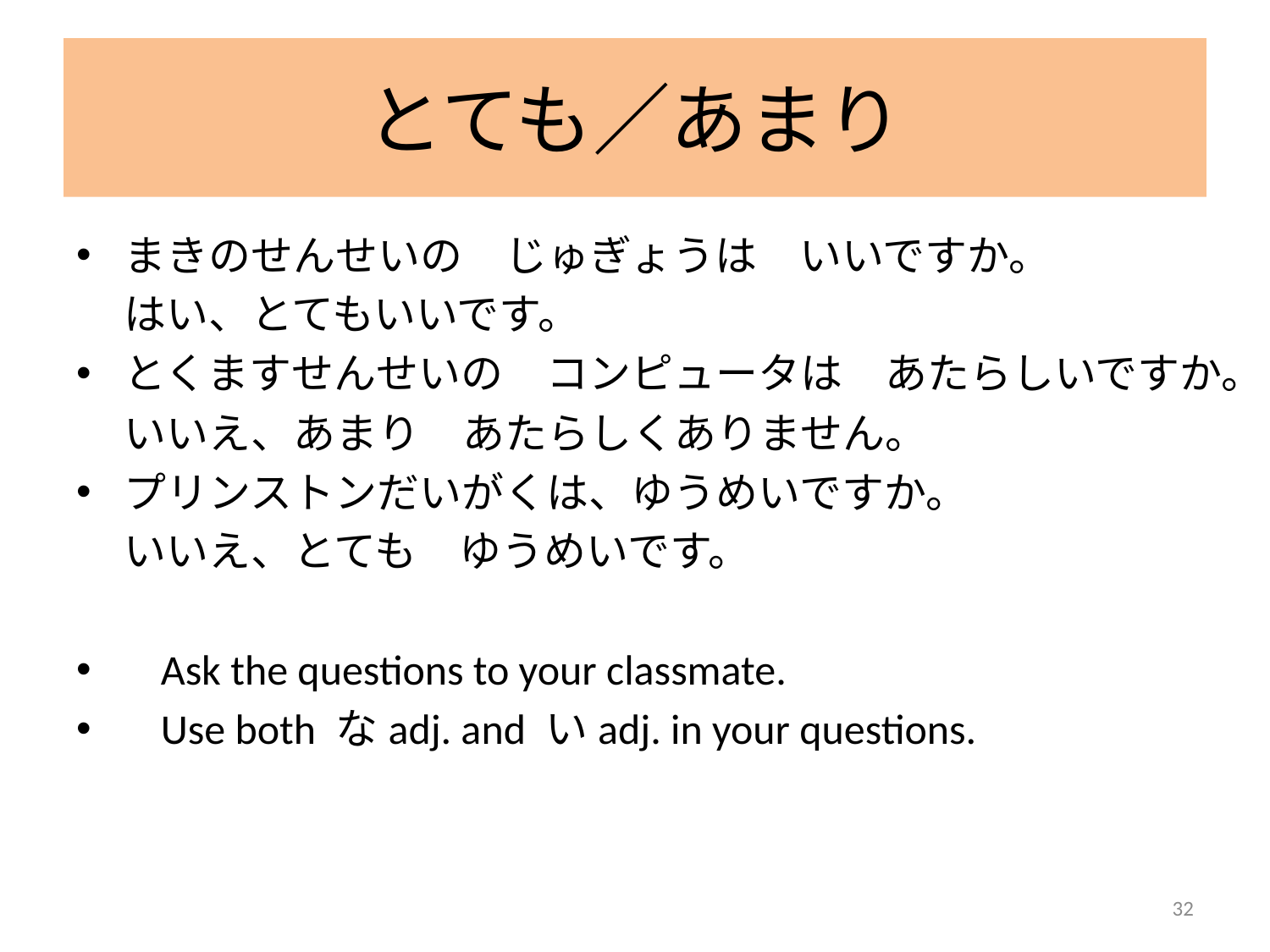

# とても／あまり
まきのせんせいの　じゅぎょうは　いいですか。
	はい、とてもいいです。
とくますせんせいの　コンピュータは　あたらしいですか。
	いいえ、あまり　あたらしくありません。
プリンストンだいがくは、ゆうめいですか。
	いいえ、とても　ゆうめいです。

Ask the questions to your classmate.
Use both なadj. and いadj. in your questions.

32